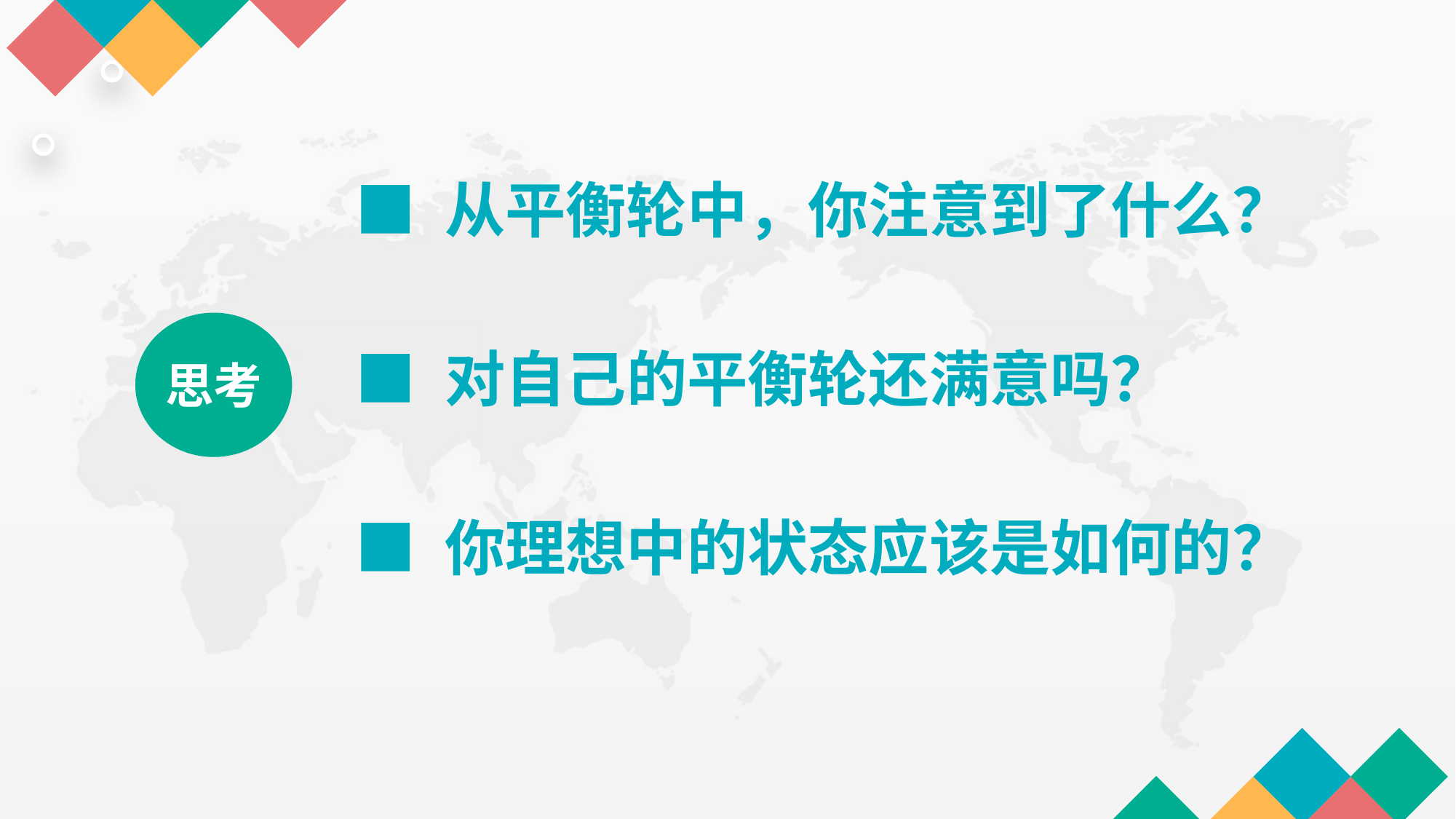

■ 从平衡轮中，你注意到了什么？

■ 对自己的平衡轮还满意吗？
思考
■ 你理想中的状态应该是如何的？